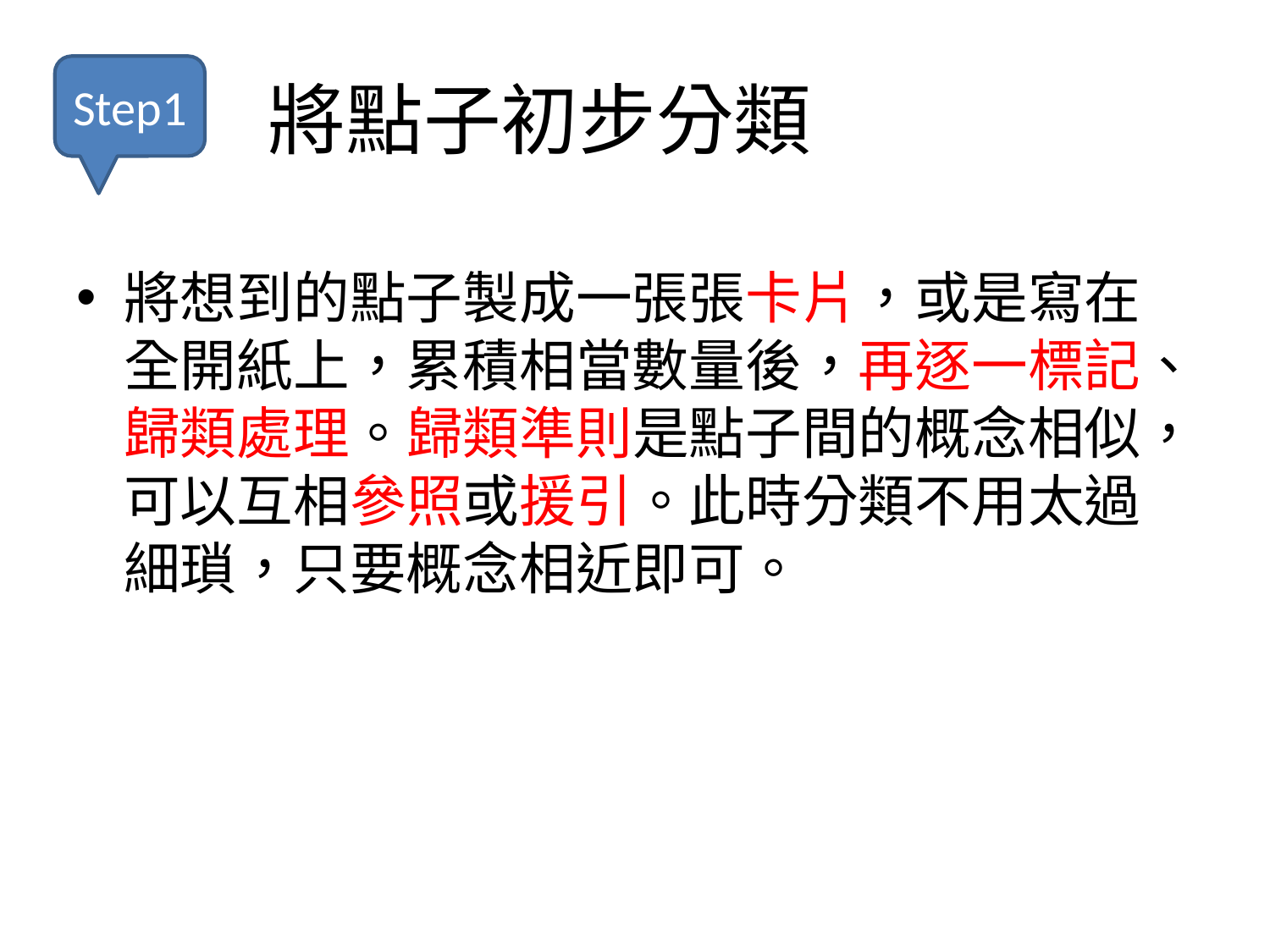

# 將點子初步分類
Step1
將想到的點子製成一張張卡片，或是寫在全開紙上，累積相當數量後，再逐一標記、歸類處理。歸類準則是點子間的概念相似，可以互相參照或援引。此時分類不用太過細瑣，只要概念相近即可。